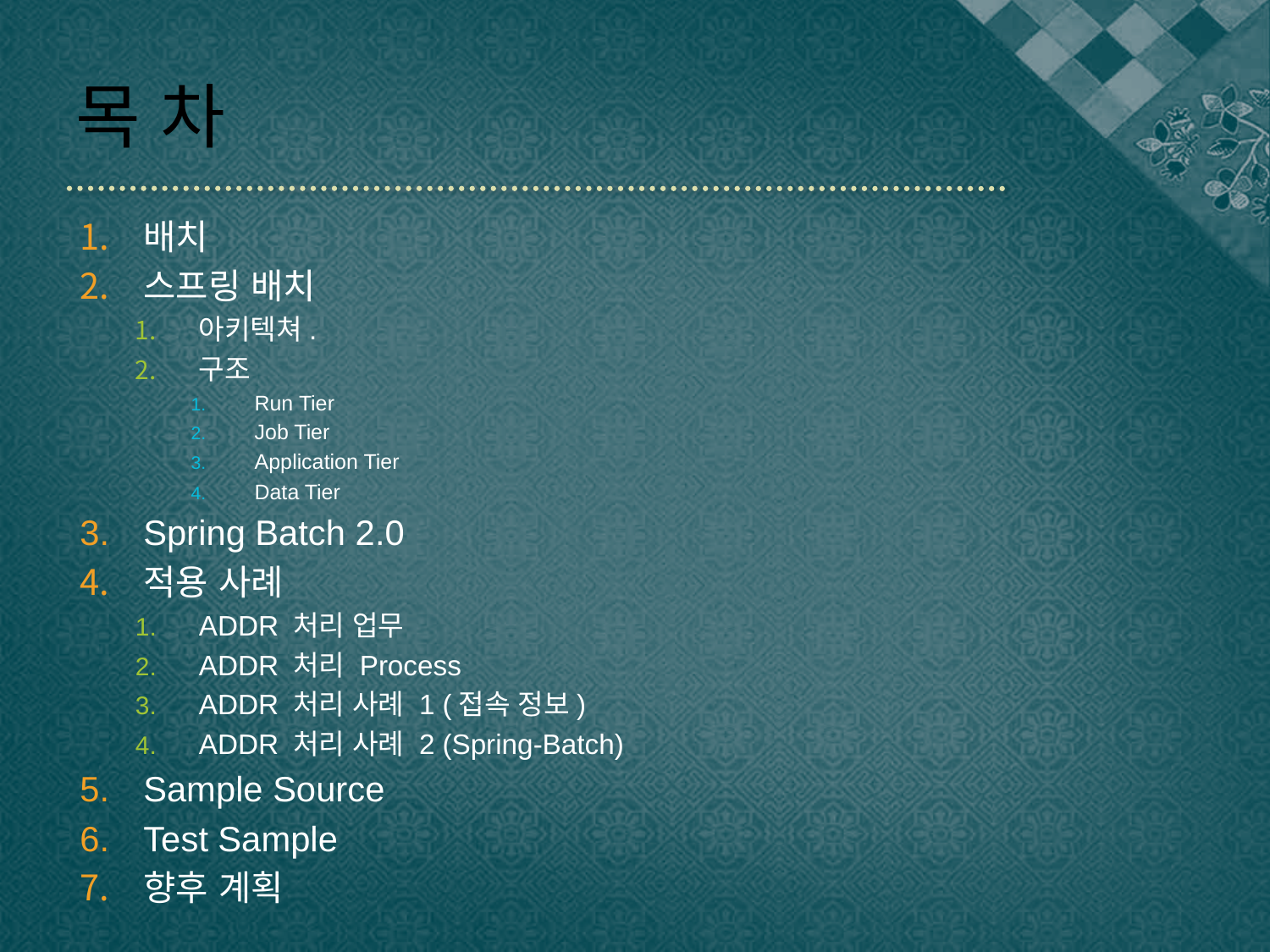

# 목 차
배치
스프링 배치
아키텍쳐.
구조
Run Tier
Job Tier
Application Tier
Data Tier
Spring Batch 2.0
적용 사례
ADDR 처리 업무
ADDR 처리 Process
ADDR 처리 사례 1 (접속 정보)
ADDR 처리 사례 2 (Spring-Batch)
Sample Source
Test Sample
향후 계획